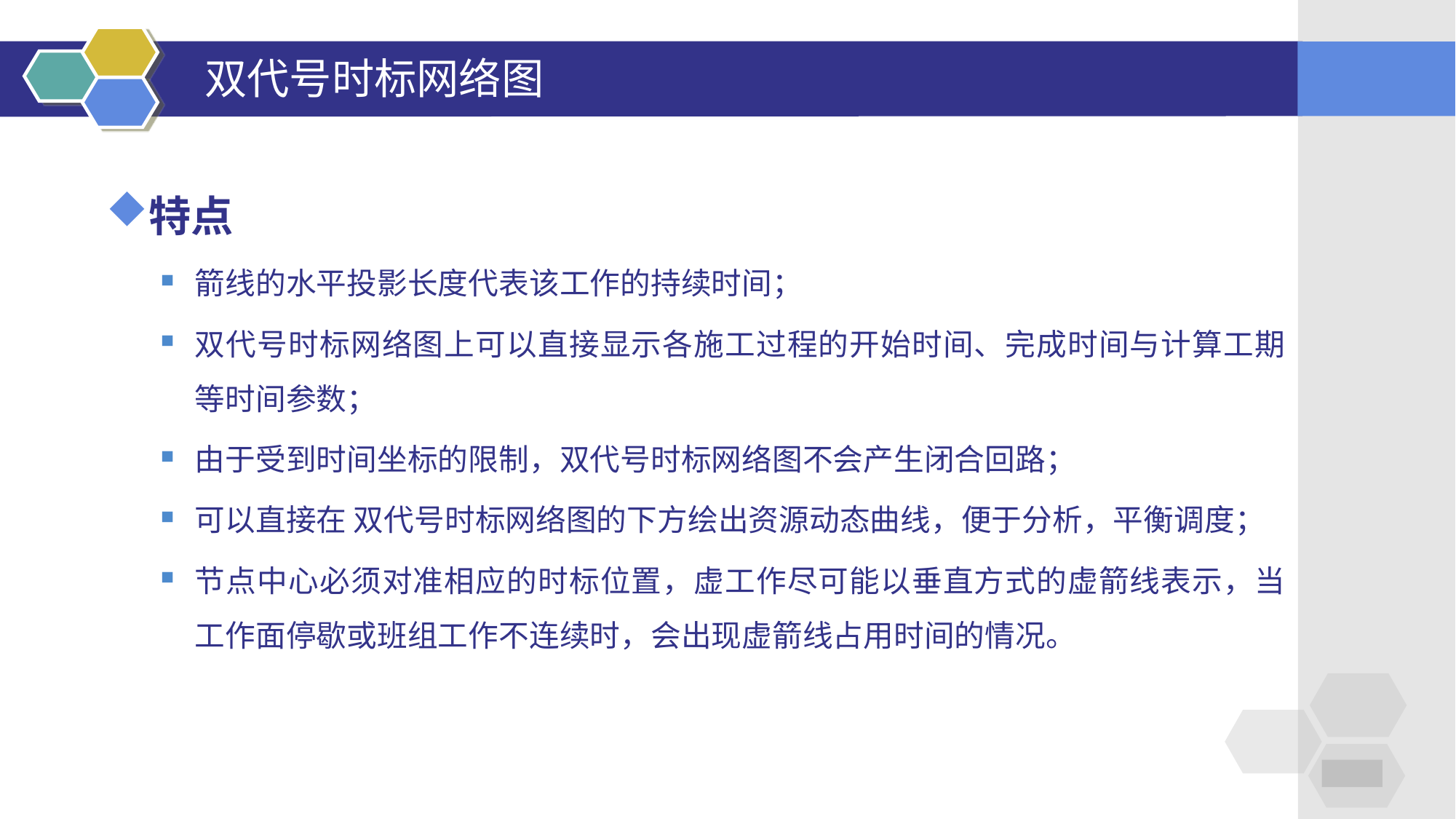

# 双代号时标网络图
特点
箭线的水平投影长度代表该工作的持续时间；
双代号时标网络图上可以直接显示各施工过程的开始时间、完成时间与计算工期等时间参数；
由于受到时间坐标的限制，双代号时标网络图不会产生闭合回路；
可以直接在 双代号时标网络图的下方绘出资源动态曲线，便于分析，平衡调度；
节点中心必须对准相应的时标位置，虚工作尽可能以垂直方式的虚箭线表示，当工作面停歇或班组工作不连续时，会出现虚箭线占用时间的情况。
4